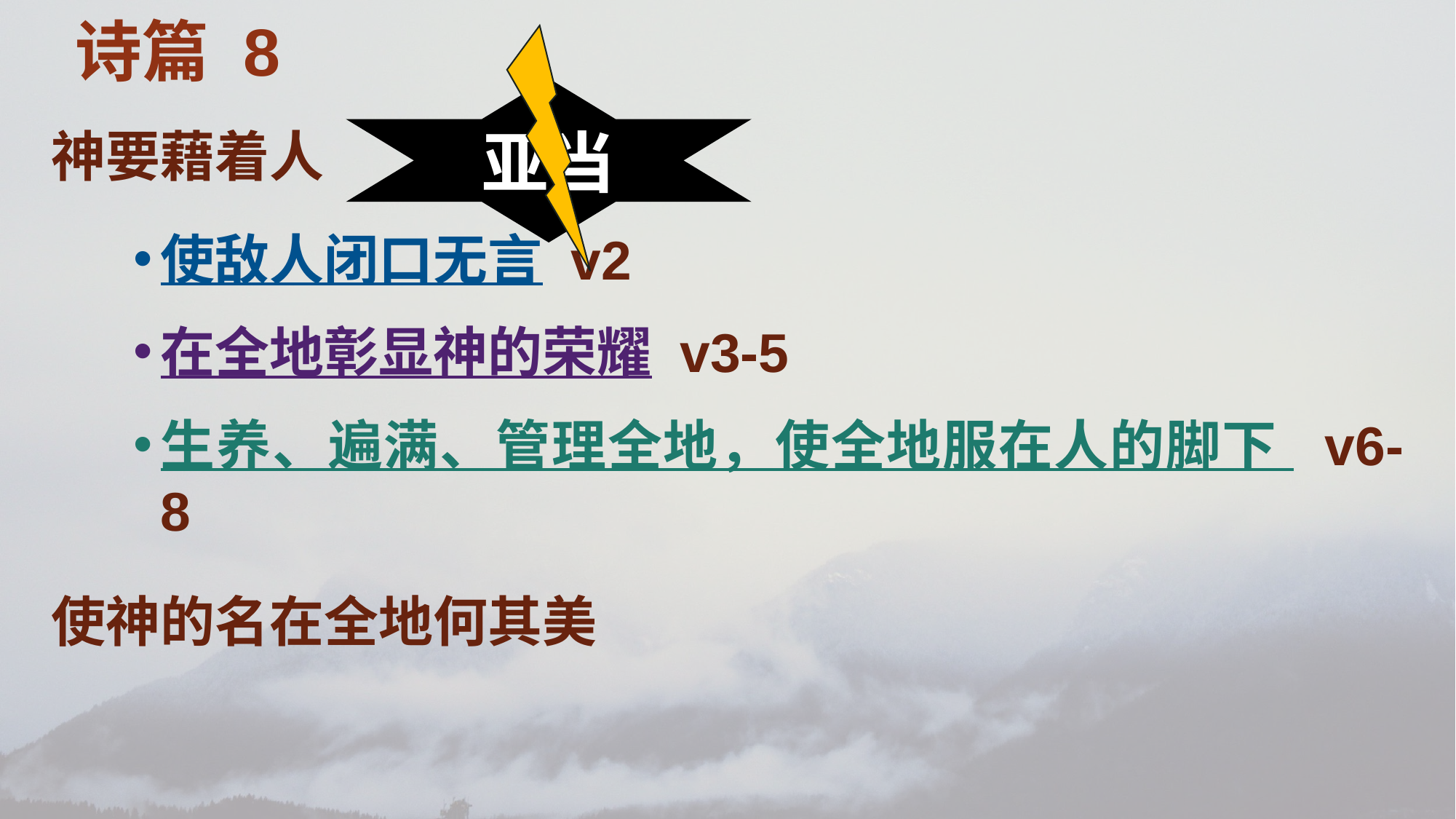

诗篇 8

亚当
神要藉着人
使敌人闭口无言 v2
在全地彰显神的荣耀 v3-5
生养、遍满、管理全地，使全地服在人的脚下  v6-8
使神的名在全地何其美